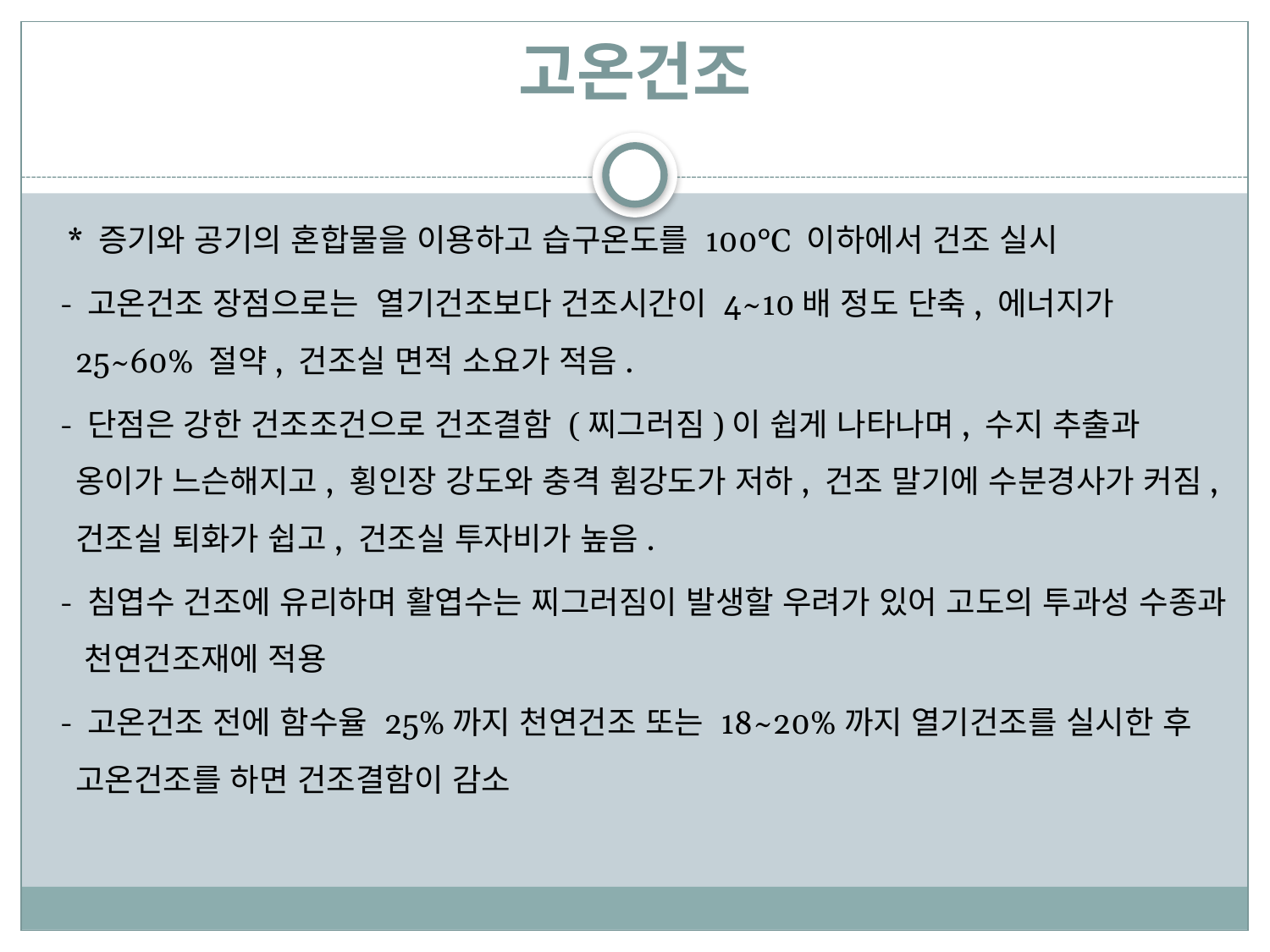

# 고온건조

    * 증기와 공기의 혼합물을 이용하고 습구온도를 100°C 이하에서 건조 실시
   - 고온건조 장점으로는  열기건조보다 건조시간이 4~10배 정도 단축, 에너지가 25~60% 절약, 건조실 면적 소요가 적음.
   - 단점은 강한 건조조건으로 건조결함 (찌그러짐)이 쉽게 나타나며, 수지 추출과  옹이가 느슨해지고, 횡인장 강도와 충격 휨강도가 저하, 건조 말기에 수분경사가 커짐, 건조실 퇴화가 쉽고, 건조실 투자비가 높음.
   - 침엽수 건조에 유리하며 활엽수는 찌그러짐이 발생할 우려가 있어 고도의 투과성 수종과  천연건조재에 적용
   - 고온건조 전에 함수율 25%까지 천연건조 또는 18~20%까지 열기건조를 실시한 후 고온건조를 하면 건조결함이 감소